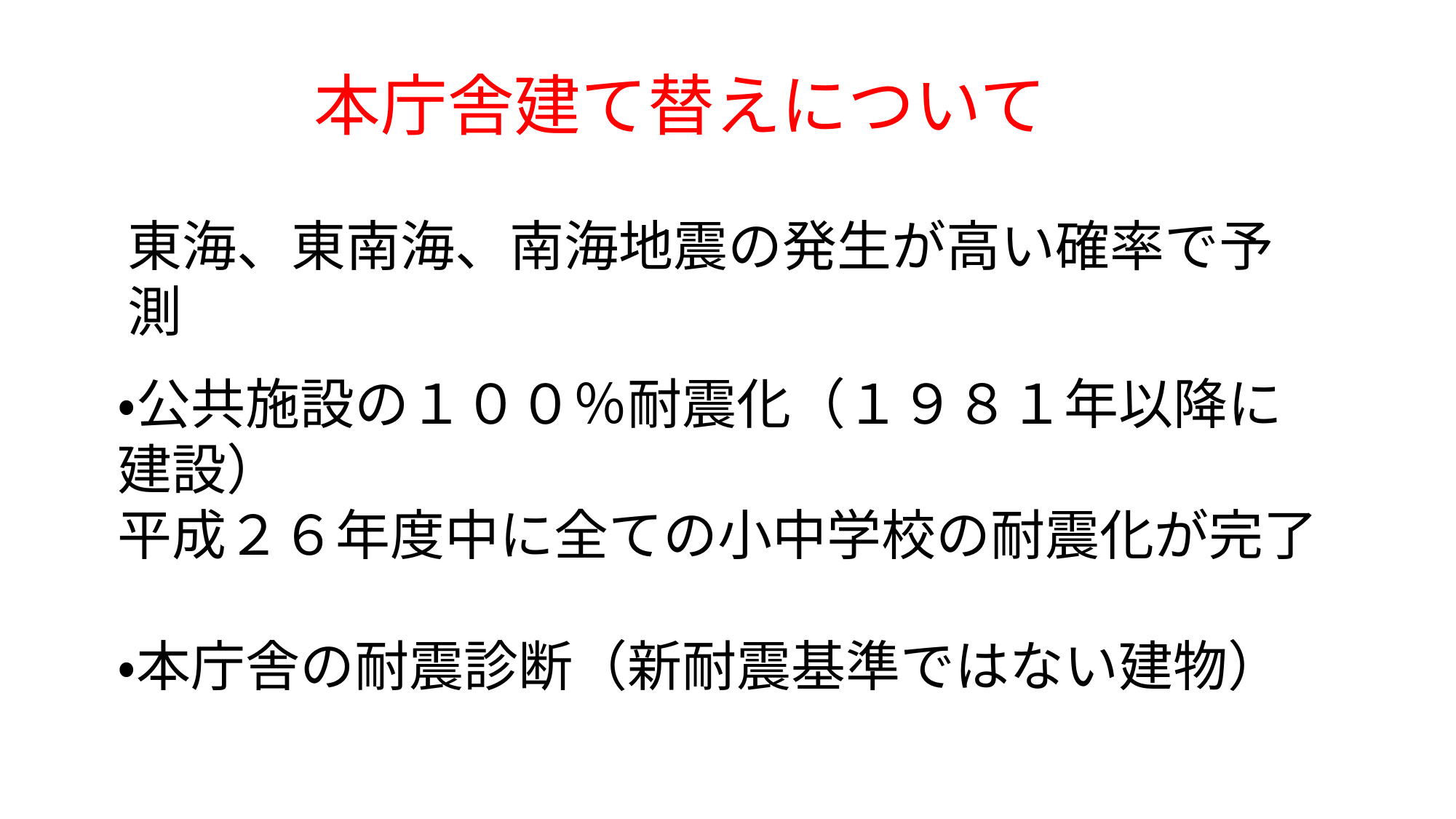

本庁舎建て替えについて
東海、東南海、南海地震の発生が高い確率で予測
・公共施設の１００％耐震化（１９８１年以降に建設）
平成２６年度中に全ての小中学校の耐震化が完了

・本庁舎の耐震診断（新耐震基準ではない建物）